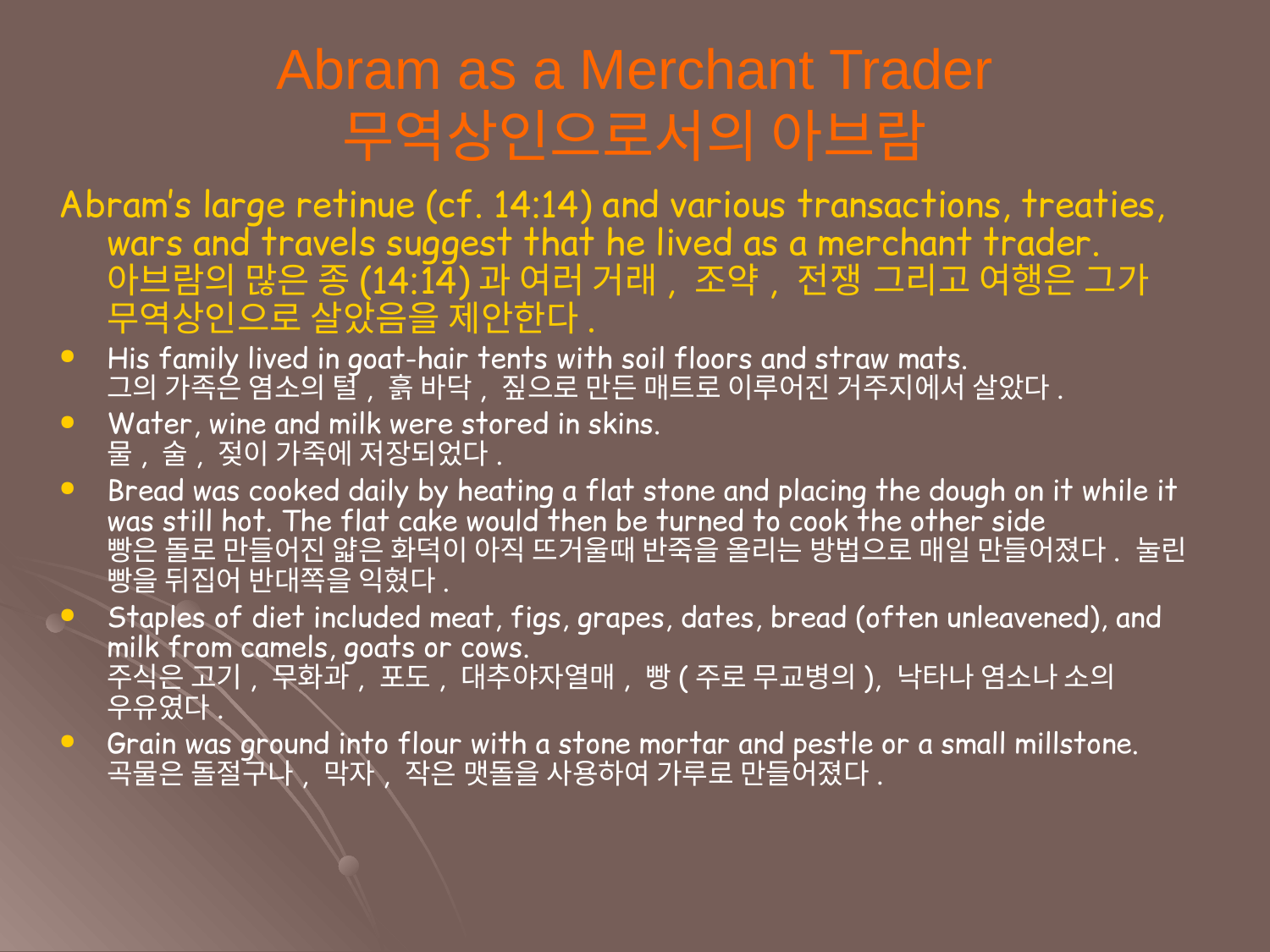

Abram as a Merchant Trader
무역상인으로서의 아브람
Abram’s large retinue (cf. 14:14) and various transactions, treaties, wars and travels suggest that he lived as a merchant trader.
아브람의 많은 종(14:14)과 여러 거래, 조약, 전쟁 그리고 여행은 그가 무역상인으로 살았음을 제안한다.
His family lived in goat-hair tents with soil floors and straw mats.
그의 가족은 염소의 털, 흙 바닥, 짚으로 만든 매트로 이루어진 거주지에서 살았다.
Water, wine and milk were stored in skins.
물, 술, 젖이 가죽에 저장되었다.
Bread was cooked daily by heating a flat stone and placing the dough on it while it was still hot. The flat cake would then be turned to cook the other side
빵은 돌로 만들어진 얇은 화덕이 아직 뜨거울때 반죽을 올리는 방법으로 매일 만들어졌다. 눌린 빵을 뒤집어 반대쪽을 익혔다.
Staples of diet included meat, figs, grapes, dates, bread (often unleavened), and milk from camels, goats or cows.
주식은 고기, 무화과, 포도, 대추야자열매, 빵(주로 무교병의), 낙타나 염소나 소의 우유였다.
Grain was ground into flour with a stone mortar and pestle or a small millstone.
곡물은 돌절구나, 막자, 작은 맷돌을 사용하여 가루로 만들어졌다.